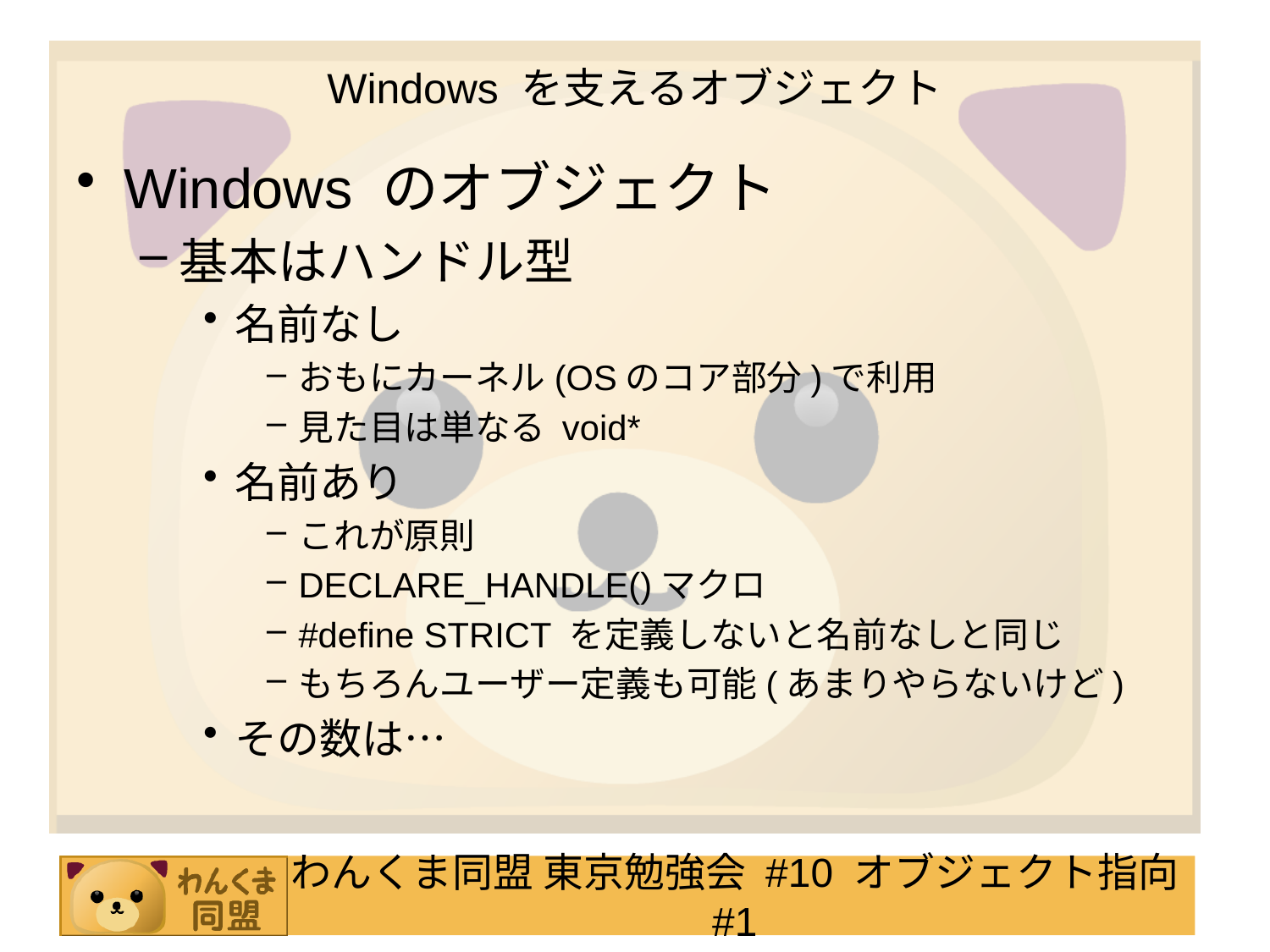

# Windows を支えるオブジェクト
Windows のオブジェクト
基本はハンドル型
名前なし
おもにカーネル(OSのコア部分)で利用
見た目は単なる void*
名前あり
これが原則
DECLARE_HANDLE()マクロ
#define STRICT を定義しないと名前なしと同じ
もちろんユーザー定義も可能(あまりやらないけど)
その数は…